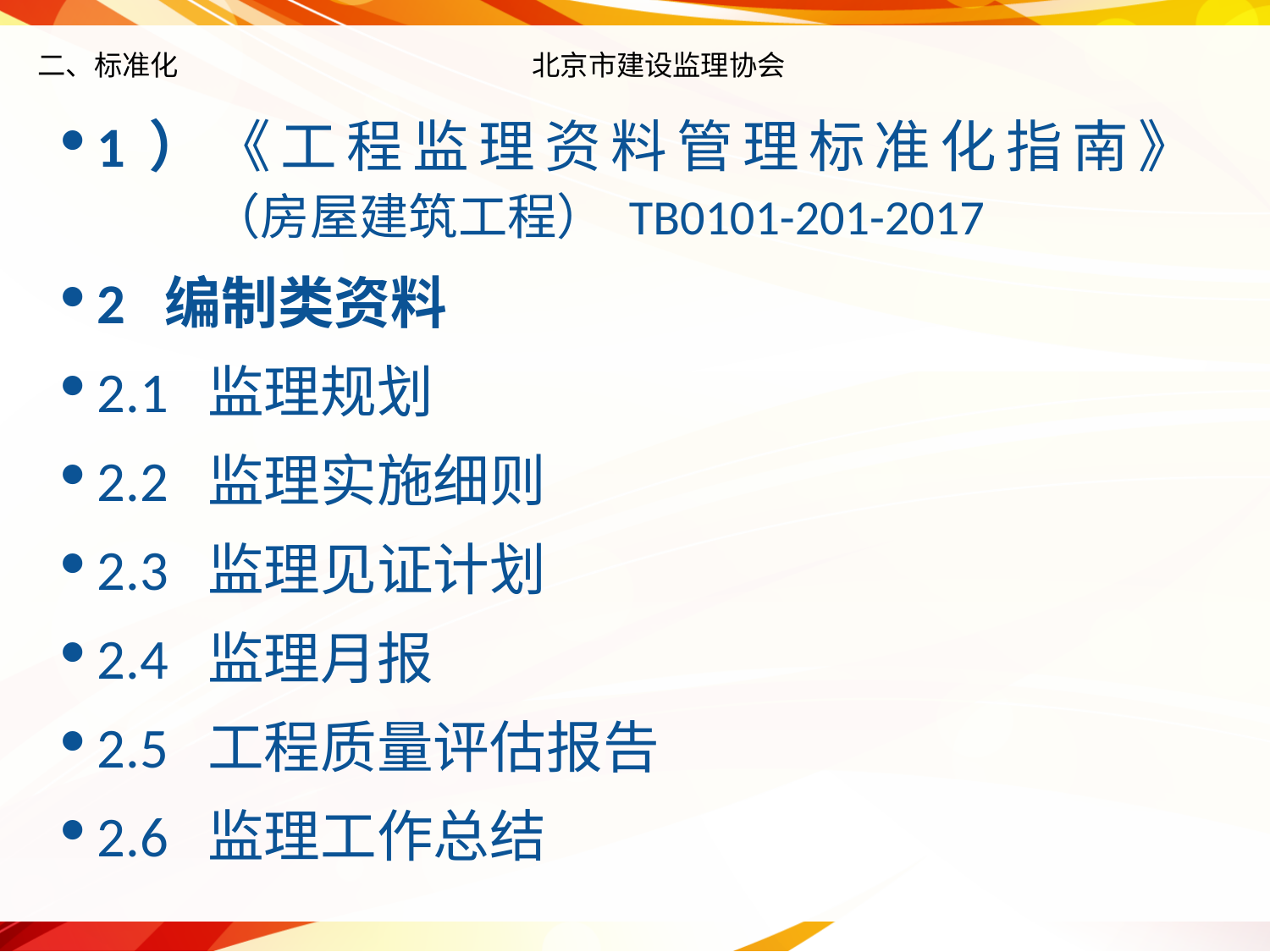

# 二、标准化                                                        北京市建设监理协会
1）《工程监理资料管理标准化指南》
         （房屋建筑工程） TB0101-201-2017
2  编制类资料
2.1  监理规划
2.2  监理实施细则
2.3  监理见证计划
2.4  监理月报
2.5  工程质量评估报告
2.6  监理工作总结